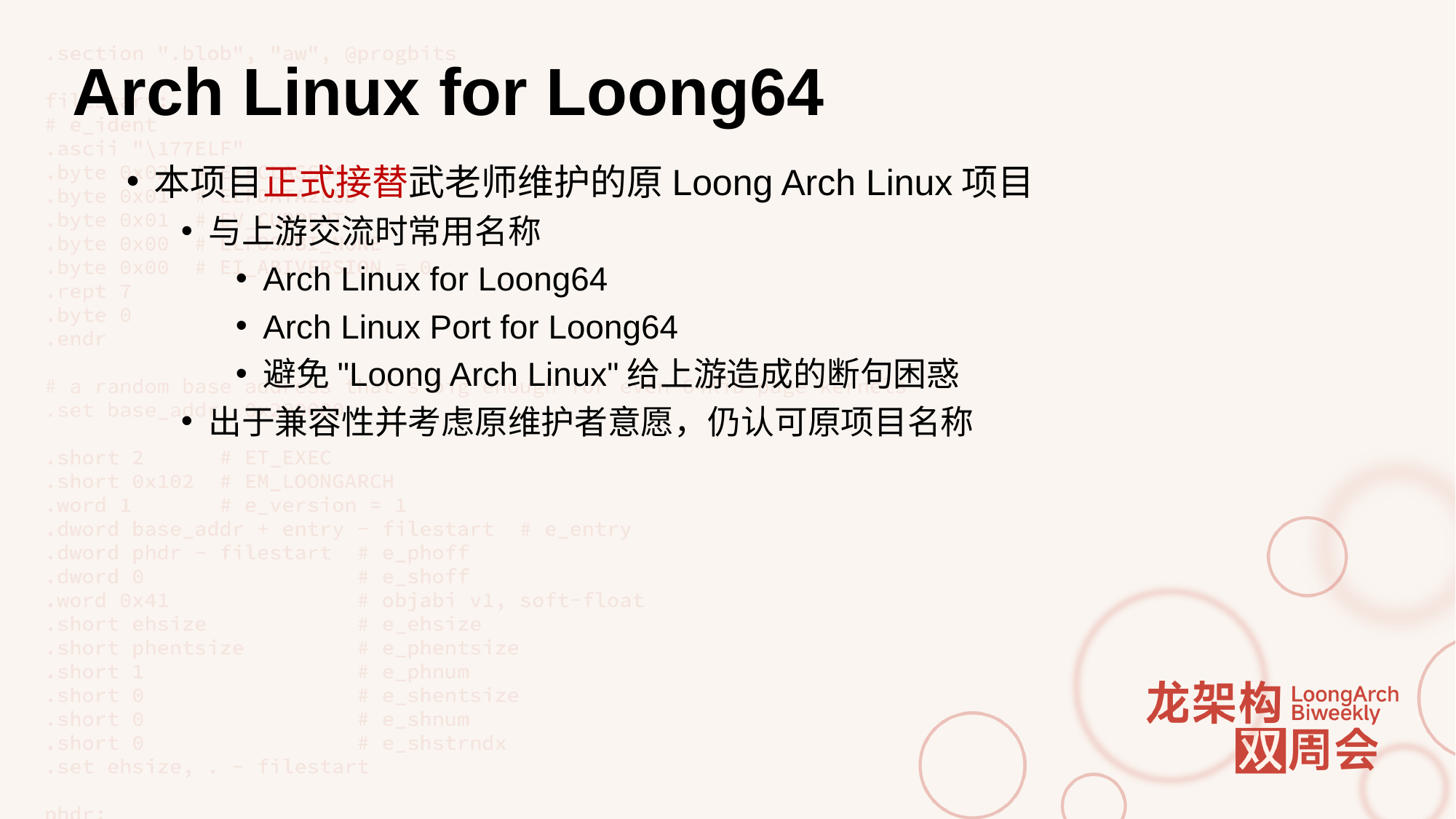

# Arch Linux for Loong64
本项目正式接替武老师维护的原Loong Arch Linux项目
与上游交流时常用名称
Arch Linux for Loong64
Arch Linux Port for Loong64
避免"Loong Arch Linux"给上游造成的断句困惑
出于兼容性并考虑原维护者意愿，仍认可原项目名称